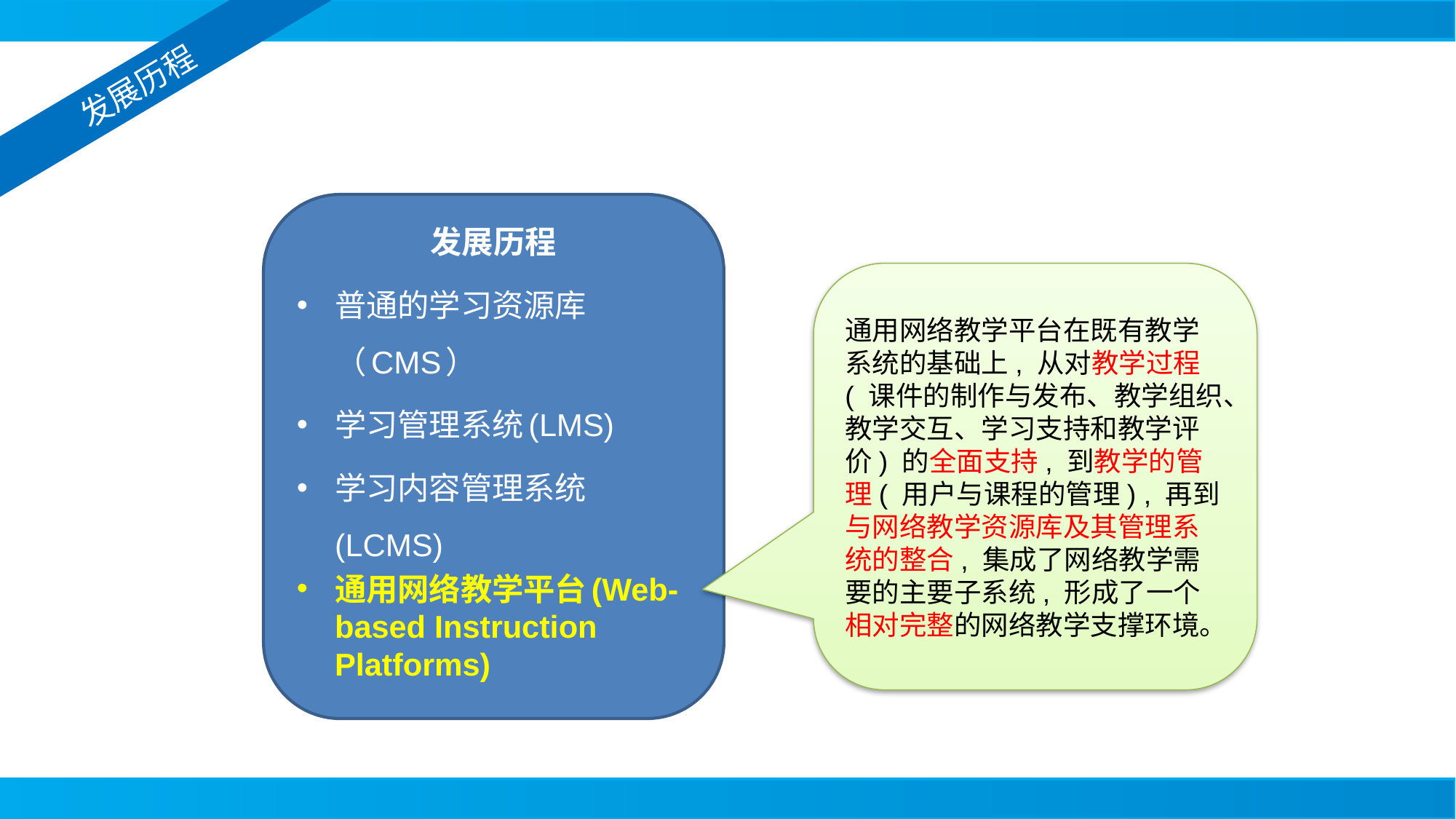

#
发展历程

发展历程
普通的学习资源库（CMS）
学习管理系统(LMS)
学习内容管理系统(LCMS)
通用网络教学平台(Web- based Instruction Platforms)

通用网络教学平台在既有教学系统的基础上, 从对教学过程( 课件的制作与发布、教学组织、教学交互、学习支持和教学评价) 的全面支持, 到教学的管理( 用户与课程的管理) , 再到与网络教学资源库及其管理系统的整合, 集成了网络教学需要的主要子系统, 形成了一个相对完整的网络教学支撑环境。